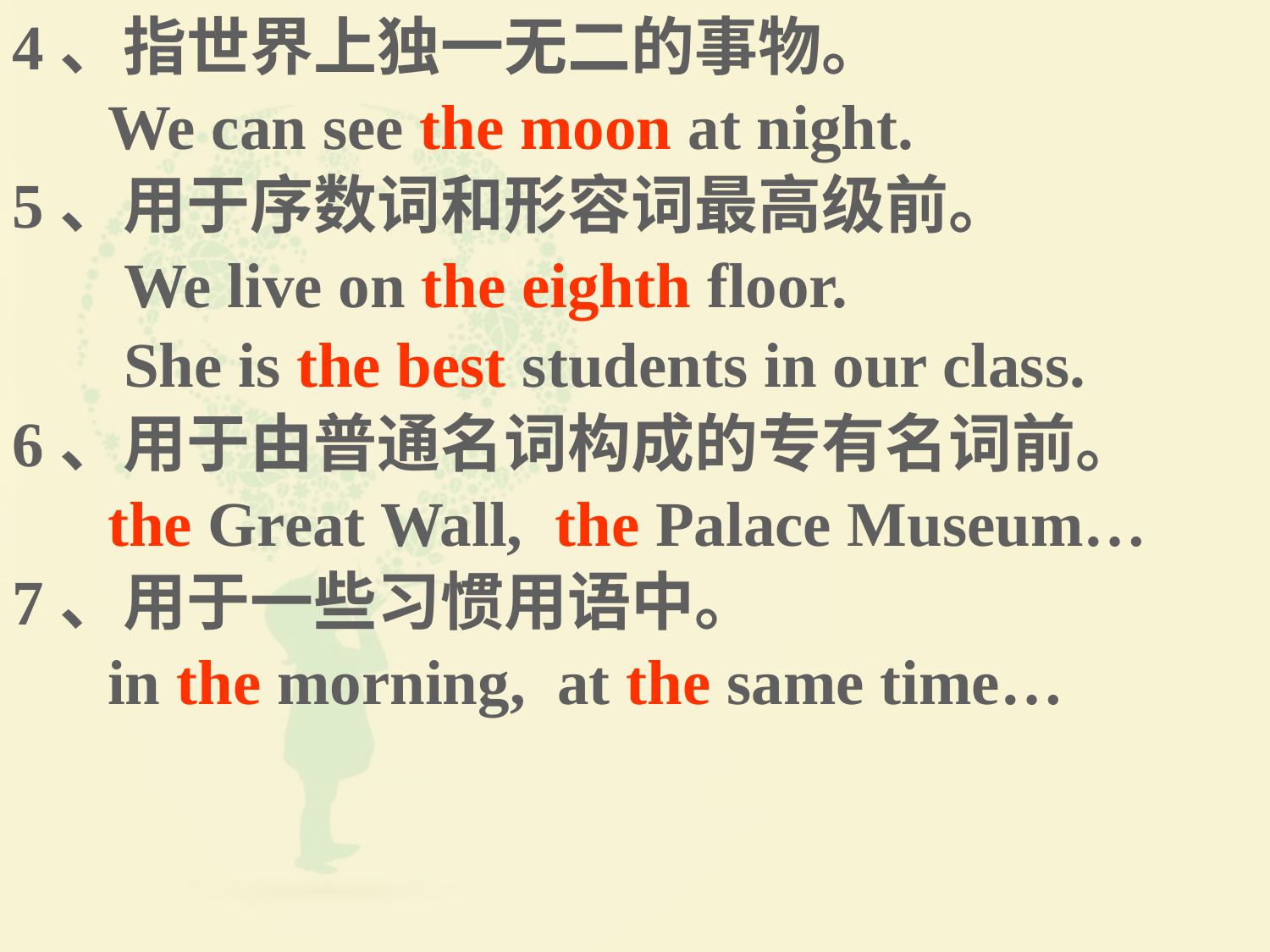

4、指世界上独一无二的事物。
      We can see the moon at night.
5、用于序数词和形容词最高级前。
       We live on the eighth floor.
       She is the best students in our class.
6、用于由普通名词构成的专有名词前。
      the Great Wall,  the Palace Museum…
7、用于一些习惯用语中。
      in the morning,  at the same time…